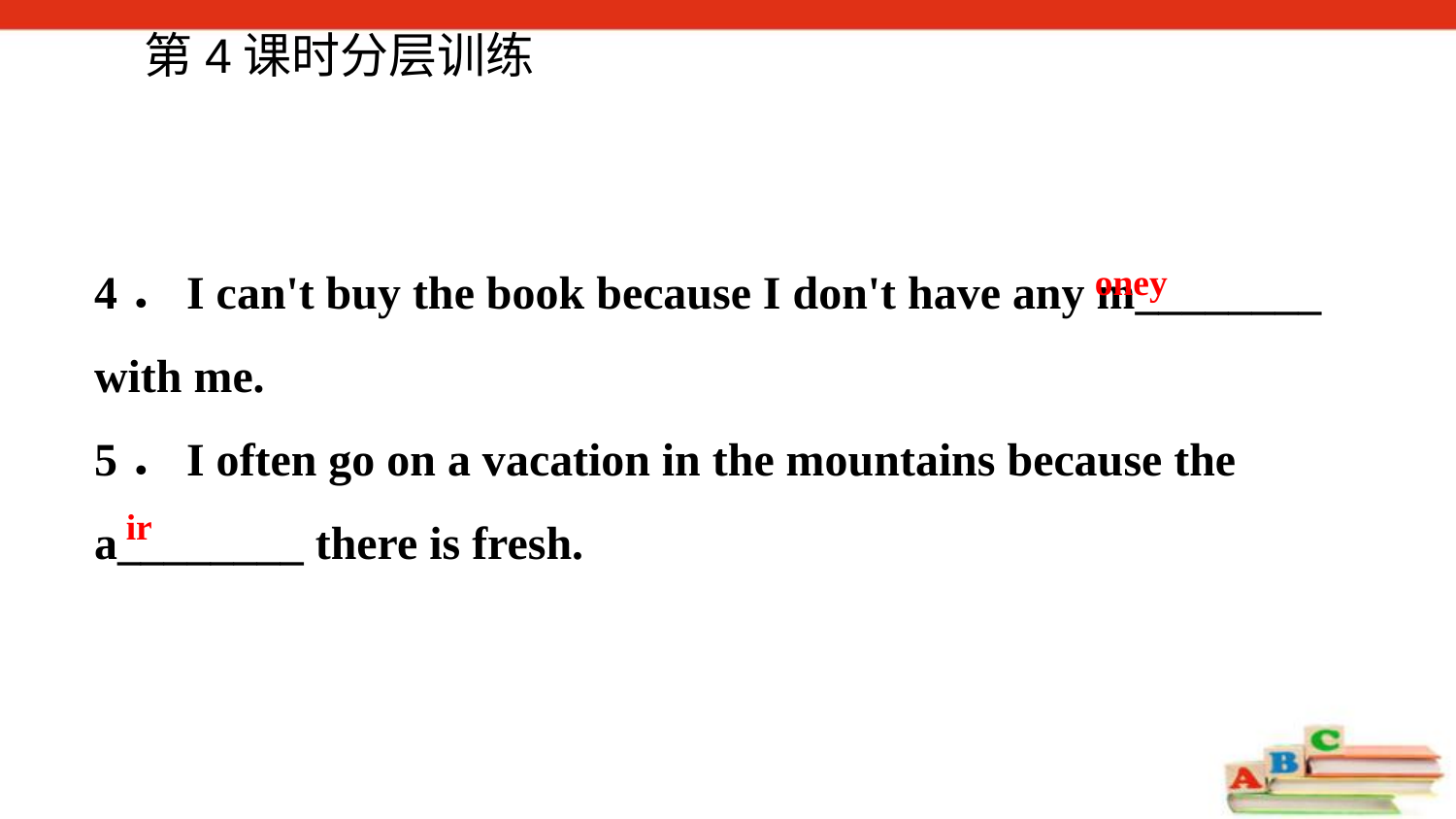

第4课时分层训练

4．I can't buy the book because I don't have any m________ with me.
5．I often go on a vacation in the mountains because the a________ there is fresh.
oney
ir